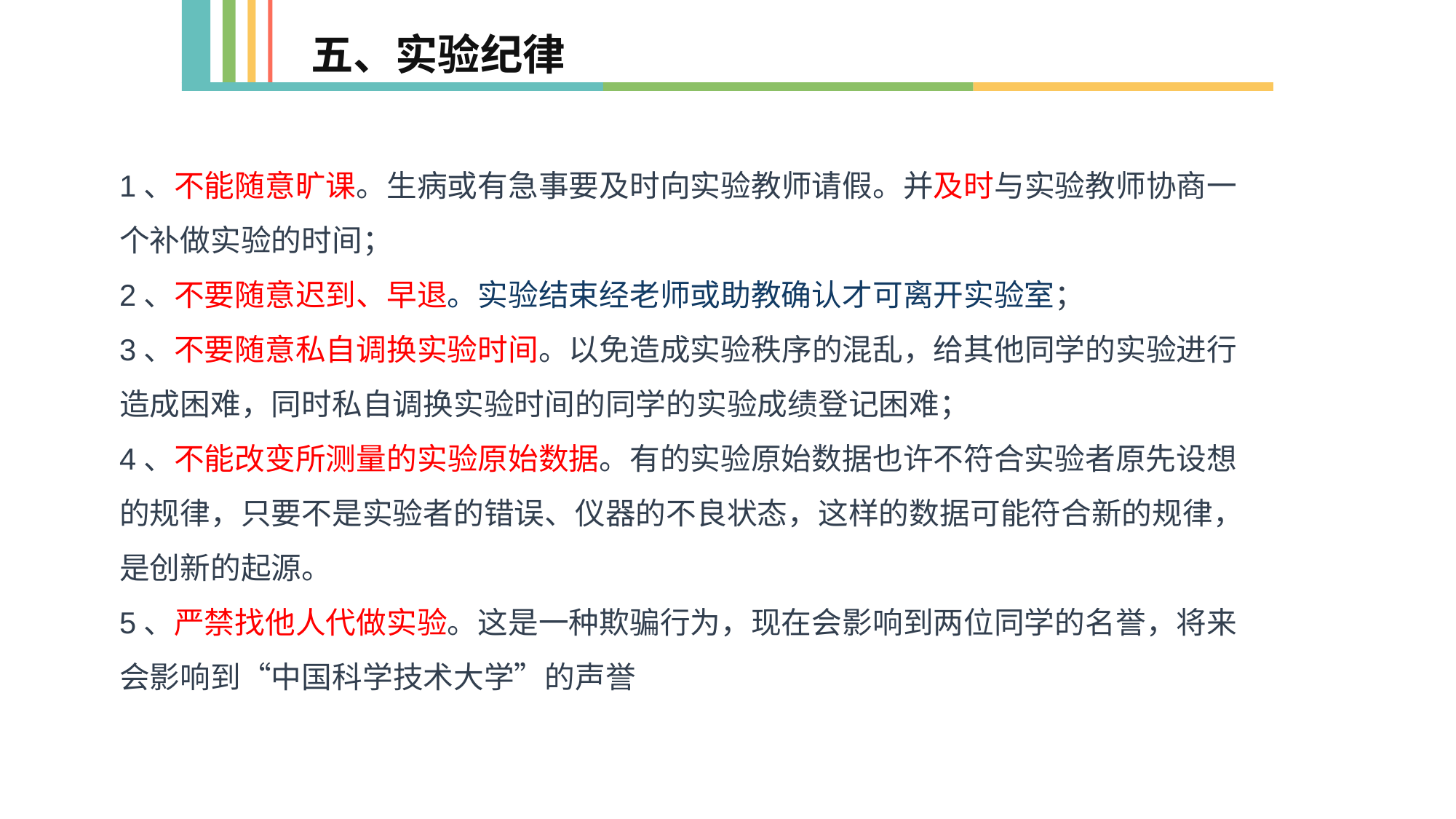

五、实验纪律

1、不能随意旷课。生病或有急事要及时向实验教师请假。并及时与实验教师协商一个补做实验的时间；
2、不要随意迟到、早退。实验结束经老师或助教确认才可离开实验室；
3、不要随意私自调换实验时间。以免造成实验秩序的混乱，给其他同学的实验进行造成困难，同时私自调换实验时间的同学的实验成绩登记困难；
4、不能改变所测量的实验原始数据。有的实验原始数据也许不符合实验者原先设想的规律，只要不是实验者的错误、仪器的不良状态，这样的数据可能符合新的规律，是创新的起源。
5、严禁找他人代做实验。这是一种欺骗行为，现在会影响到两位同学的名誉，将来会影响到“中国科学技术大学”的声誉